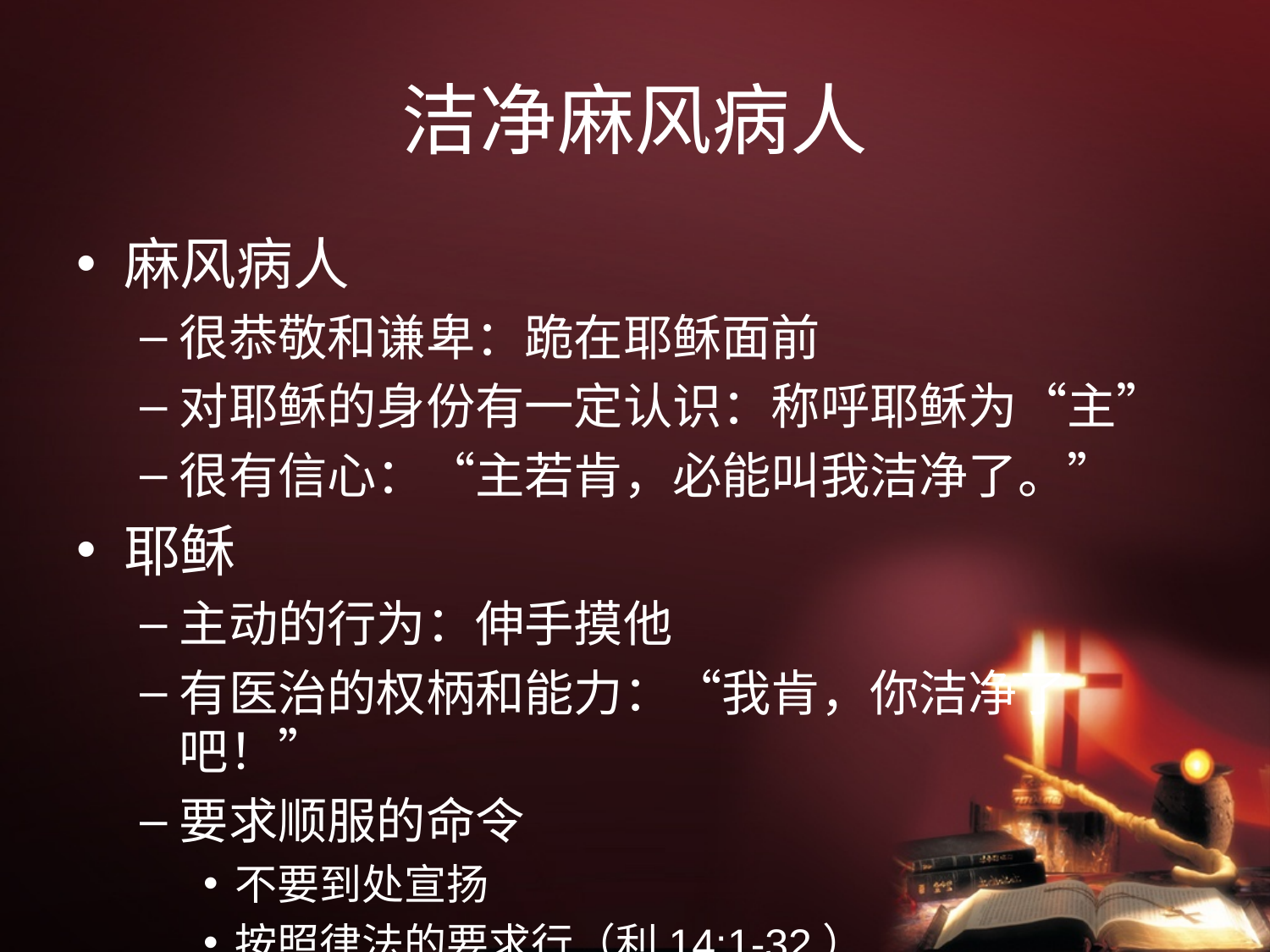

# 洁净麻风病人
麻风病人
很恭敬和谦卑：跪在耶稣面前
对耶稣的身份有一定认识：称呼耶稣为“主”
很有信心：“主若肯，必能叫我洁净了。”
耶稣
主动的行为：伸手摸他
有医治的权柄和能力：“我肯，你洁净了吧！”
要求顺服的命令
不要到处宣扬
按照律法的要求行（利14:1-32）